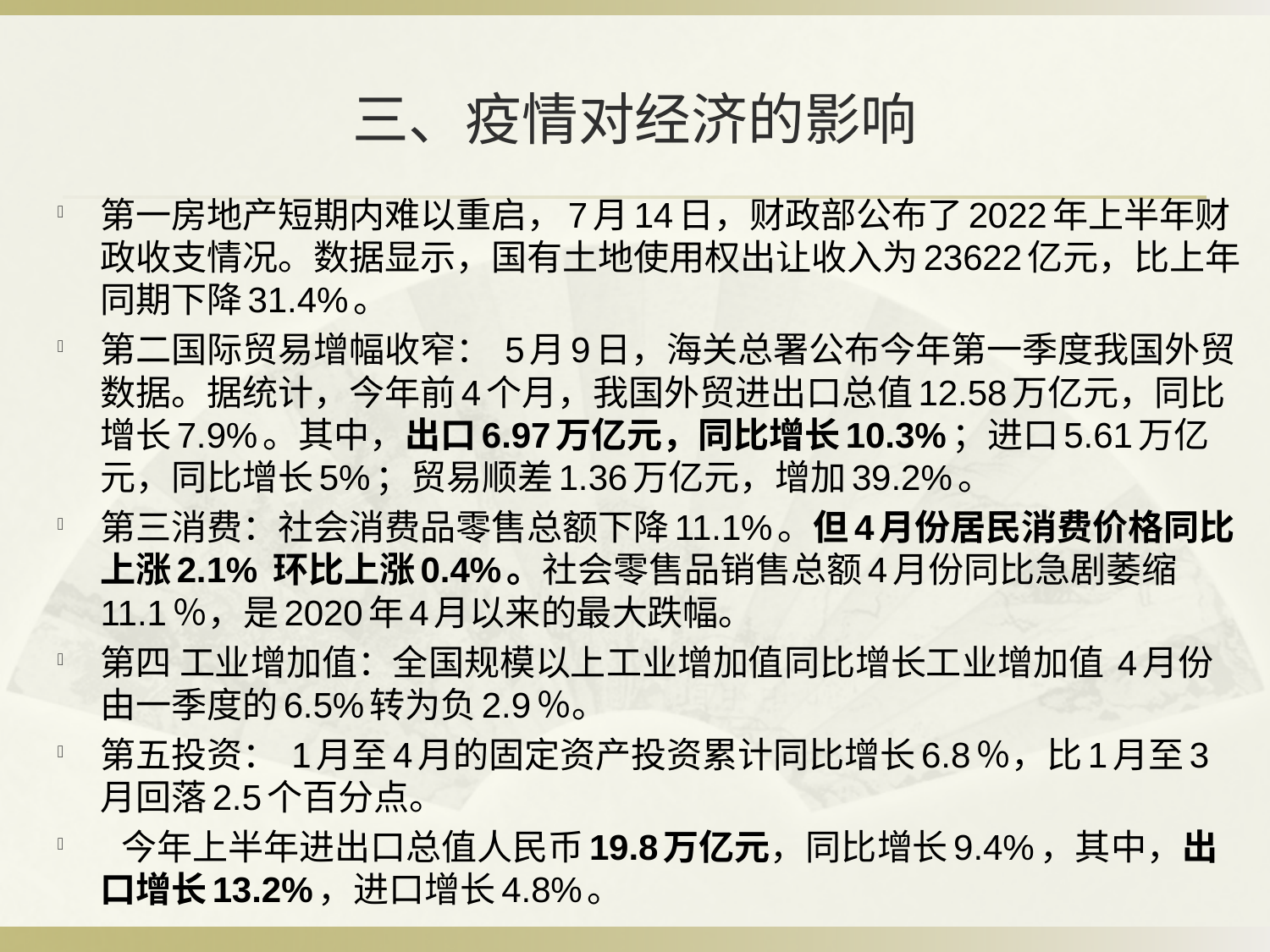

# 三、疫情对经济的影响
第一房地产短期内难以重启，7月14日，财政部公布了2022年上半年财政收支情况。数据显示，国有土地使用权出让收入为23622亿元，比上年同期下降31.4%。
第二国际贸易增幅收窄： 5月9日，海关总署公布今年第一季度我国外贸数据。据统计，今年前4个月，我国外贸进出口总值12.58万亿元，同比增长7.9%。其中，出口6.97万亿元，同比增长10.3%；进口5.61万亿元，同比增长5%；贸易顺差1.36万亿元，增加39.2%。
第三消费：社会消费品零售总额下降11.1%。但4月份居民消费价格同比上涨2.1% 环比上涨0.4%。社会零售品销售总额4月份同比急剧萎缩11.1％，是2020年4月以来的最大跌幅。
第四 工业增加值：全国规模以上工业增加值同比增长工业增加值 4月份由一季度的6.5%转为负2.9％。
第五投资： 1月至4月的固定资产投资累计同比增长6.8％，比1月至3月回落2.5个百分点。
  今年上半年进出口总值人民币19.8万亿元，同比增长9.4%，其中，出口增长13.2%，进口增长4.8%。